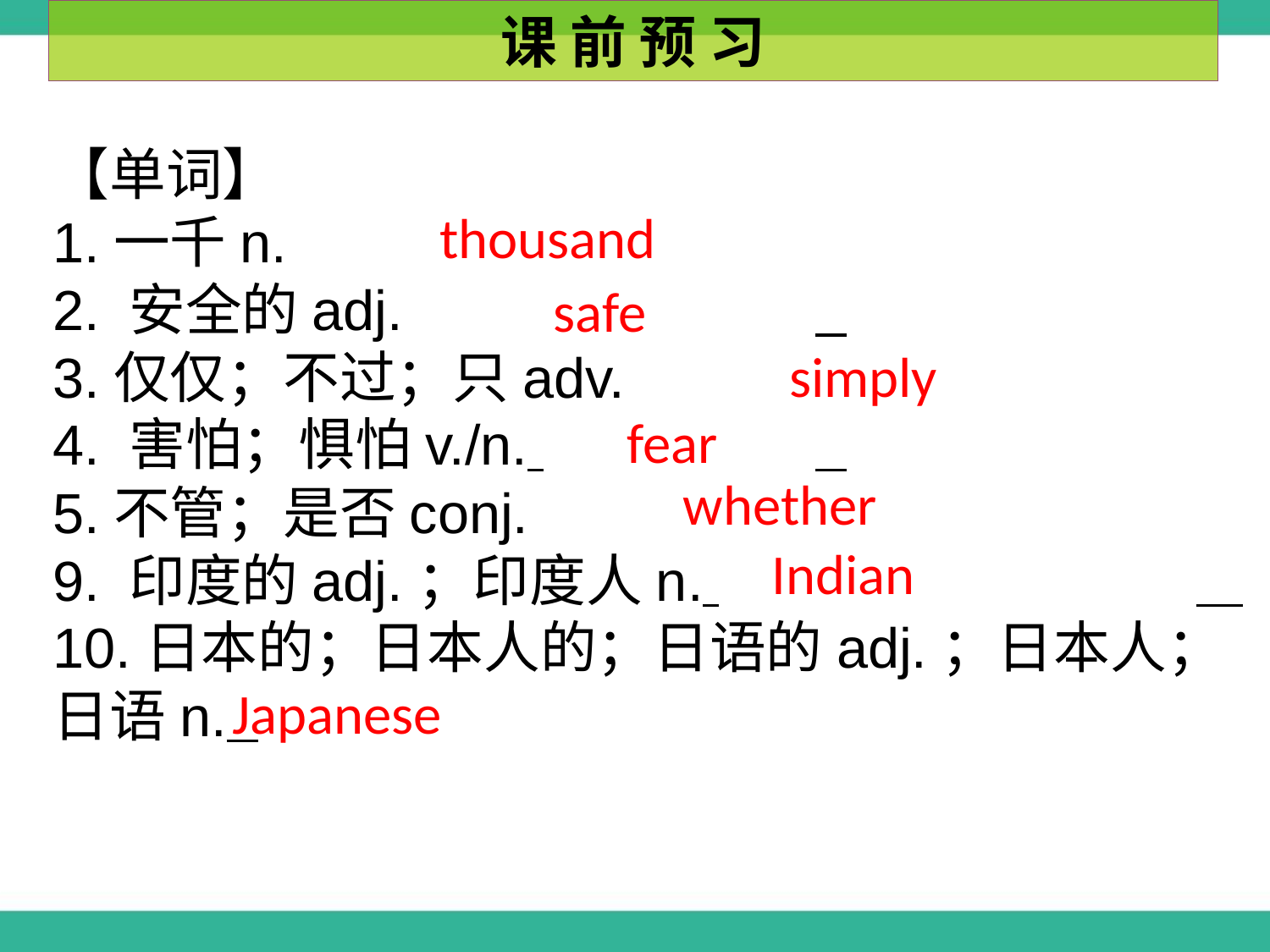

课 前 预 习
【单词】
1.一千n.
2. 安全的adj.
3.仅仅；不过；只adv.
4. 害怕；惧怕v./n.
5.不管；是否conj.
9. 印度的adj.；印度人n.
10.日本的；日本人的；日语的adj.；日本人；日语n.
thousand
safe
simply
fear
whether
Indian
Japanese